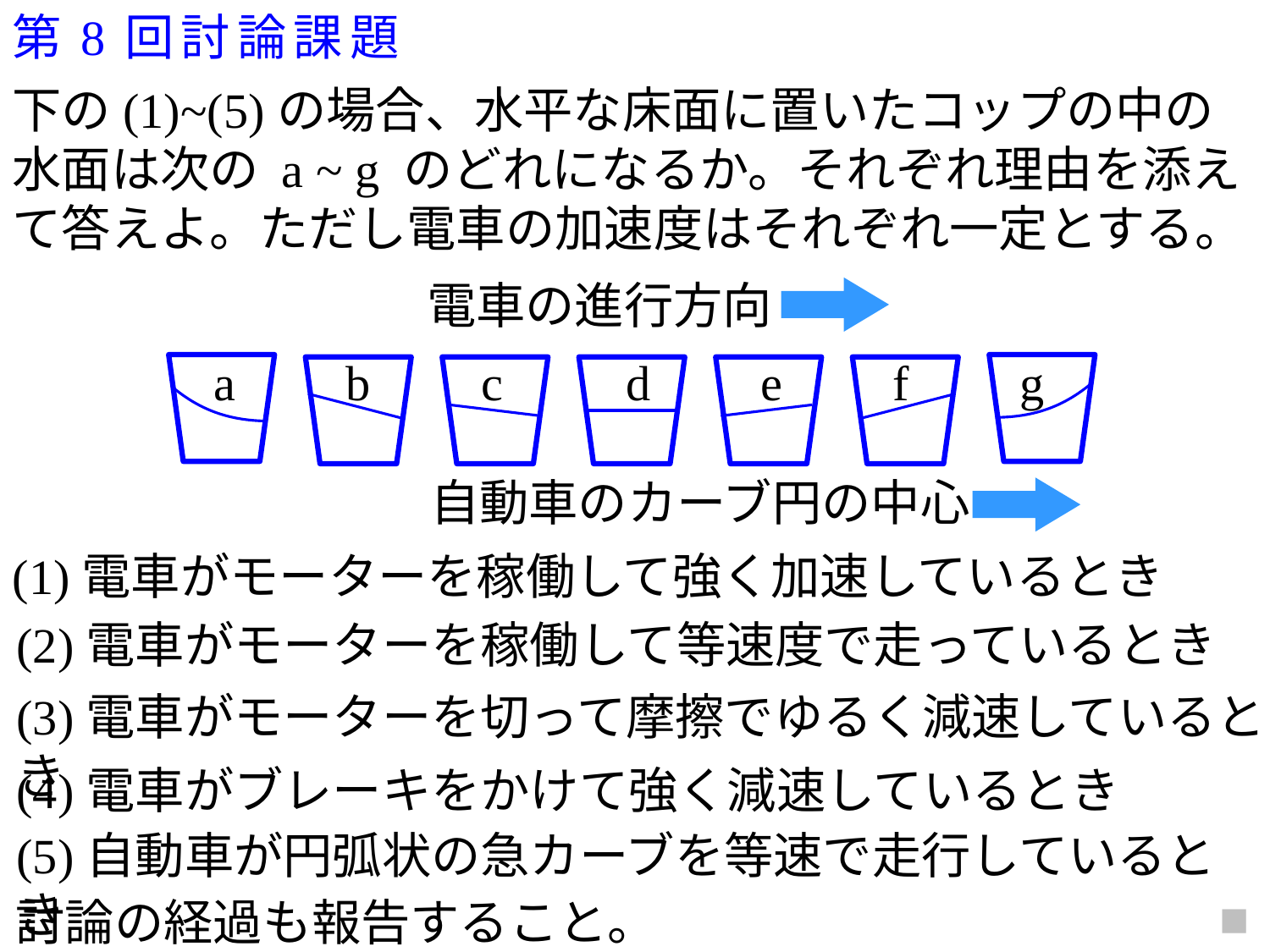

第8回討論課題
下の(1)~(5)の場合、水平な床面に置いたコップの中の水面は次の a ~ g のどれになるか。それぞれ理由を添えて答えよ。ただし電車の加速度はそれぞれ一定とする。
電車の進行方向

a         b         c          d         e         f         g

自動車のカーブ円の中心

(1)電車がモーターを稼働して強く加速しているとき
(2)電車がモーターを稼働して等速度で走っているとき
(3)電車がモーターを切って摩擦でゆるく減速しているとき
(4)電車がブレーキをかけて強く減速しているとき
(5)自動車が円弧状の急カーブを等速で走行しているとき
■
討論の経過も報告すること。